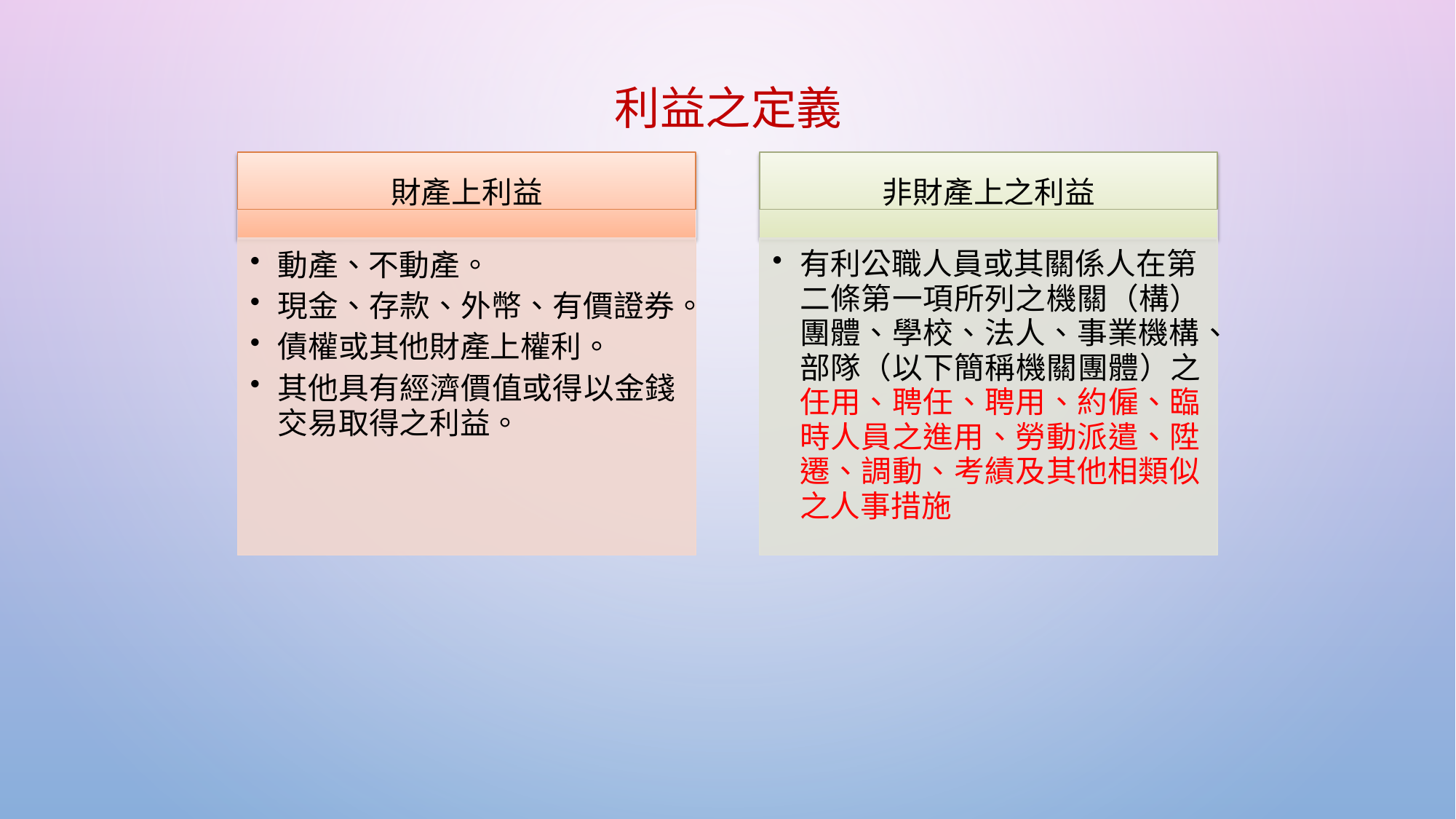

# 利益之定義

財產上利益
非財產上之利益

動產、不動產。
現金、存款、外幣、有價證券。
債權或其他財產上權利。
其他具有經濟價值或得以金錢 交易取得之利益。
有利公職人員或其關係人在第 二條第一項所列之機關（構）  團體、學校、法人、事業機構、 部隊（以下簡稱機關團體）之 任用、聘任、聘用、約僱、臨 時人員之進用、勞動派遣、陞 遷、調動、考績及其他相類似 之人事措施